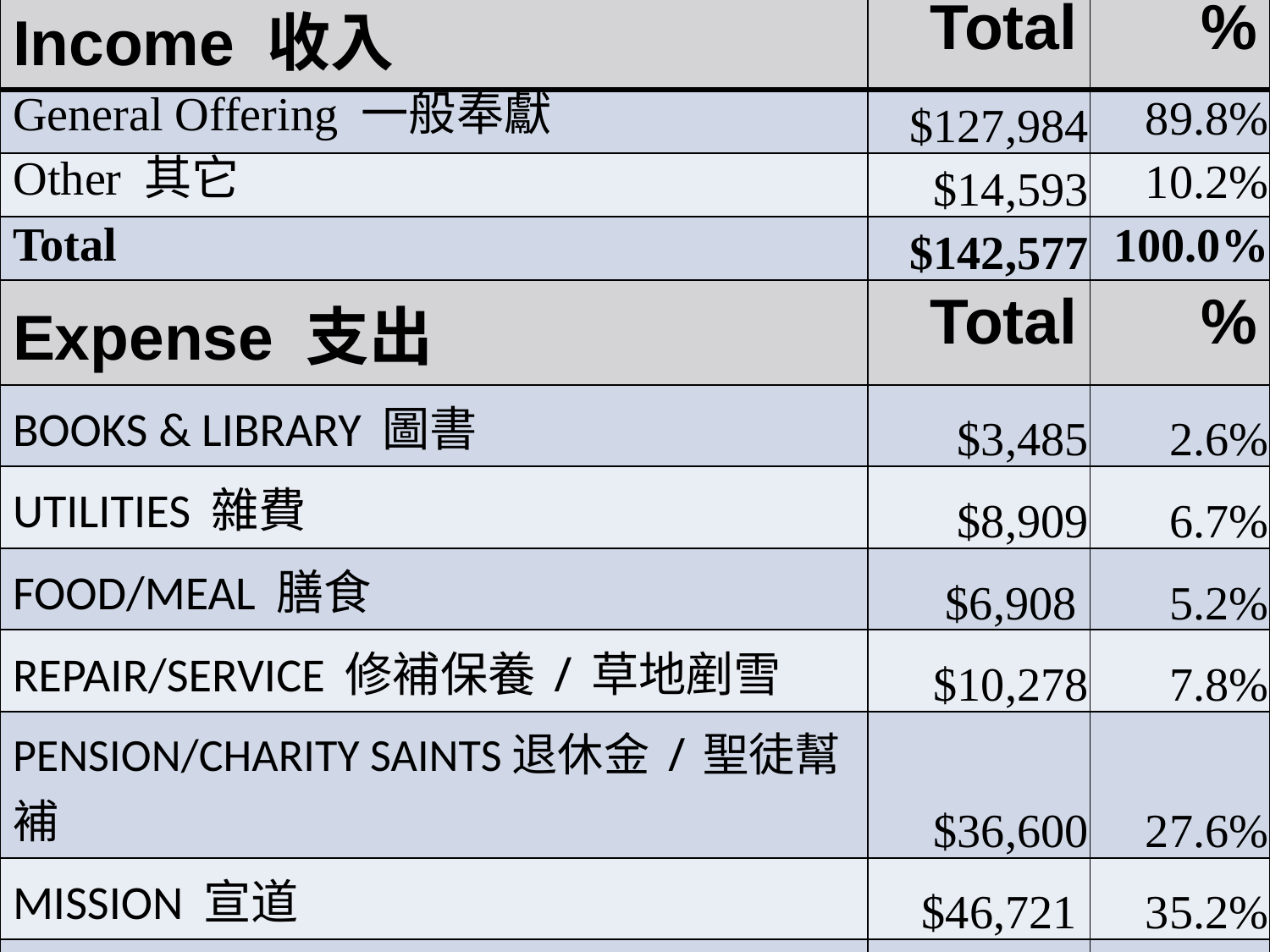

| Income 收入 | Total | % |
| --- | --- | --- |
| General Offering 一般奉獻 | $127,984 | 89.8% |
| Other 其它 | $14,593 | 10.2% |
| Total | $142,577 | 100.0% |
| Expense 支出 | Total | % |
| BOOKS & LIBRARY 圖書 | $3,485 | 2.6% |
| UTILITIES 雜費 | $8,909 | 6.7% |
| FOOD/MEAL 膳食 | $6,908 | 5.2% |
| REPAIR/SERVICE 修補保養/草地剷雪 | $10,278 | 7.8% |
| PENSION/CHARITY SAINTS退休金/聖徒幫補 | $36,600 | 27.6% |
| MISSION 宣道 | $46,721 | 35.2% |
| Other 其它 | $19,707 | 14.9% |
| Total | $132,608 | 100.0% |